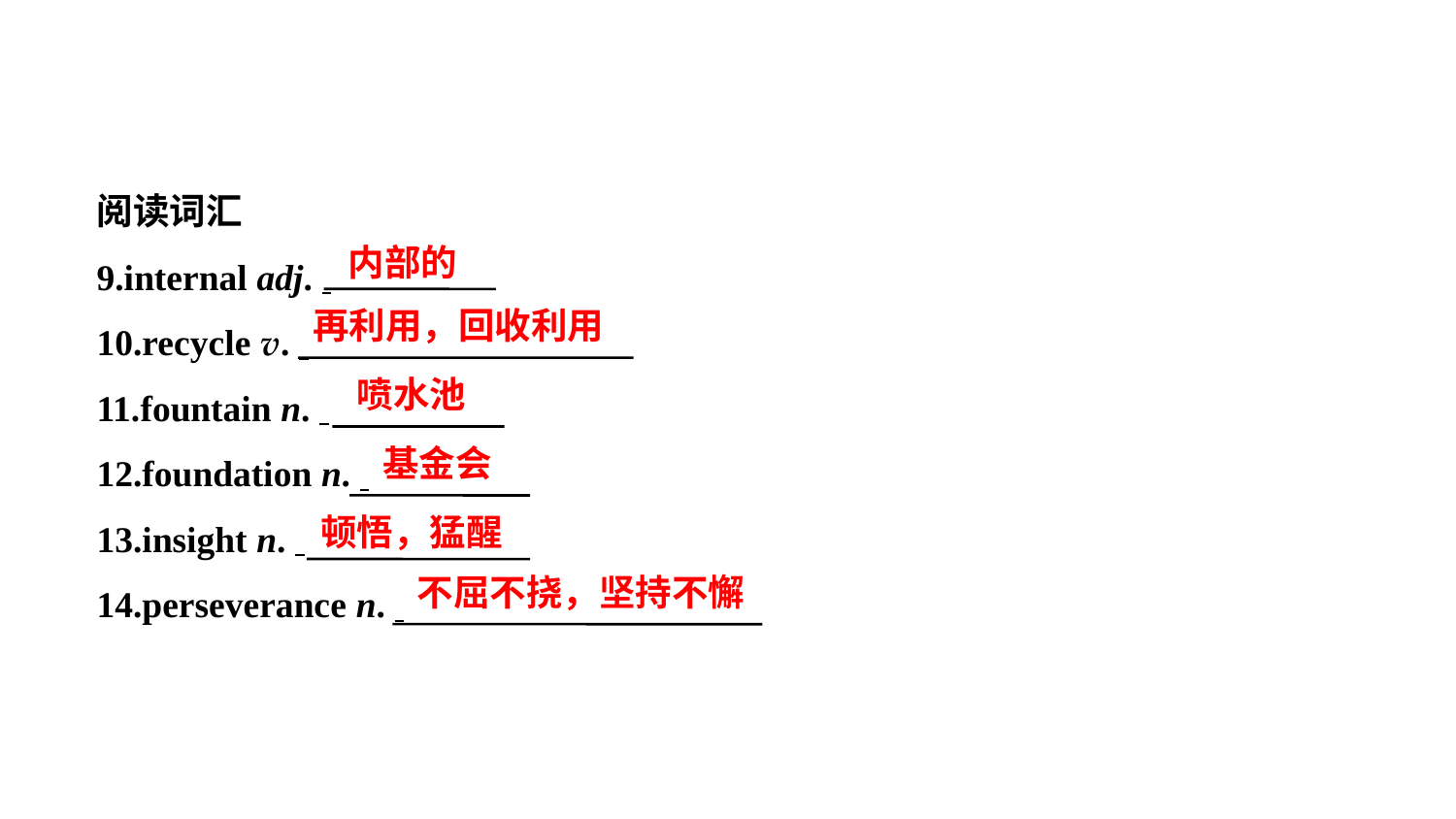

阅读词汇
9.internal adj.
10.recycle v.
11.fountain n.
12.foundation n.
13.insight n.
14.perseverance n.
内部的

再利用，回收利用

喷水池

基金会

顿悟，猛醒

　不屈不挠，坚持不懈